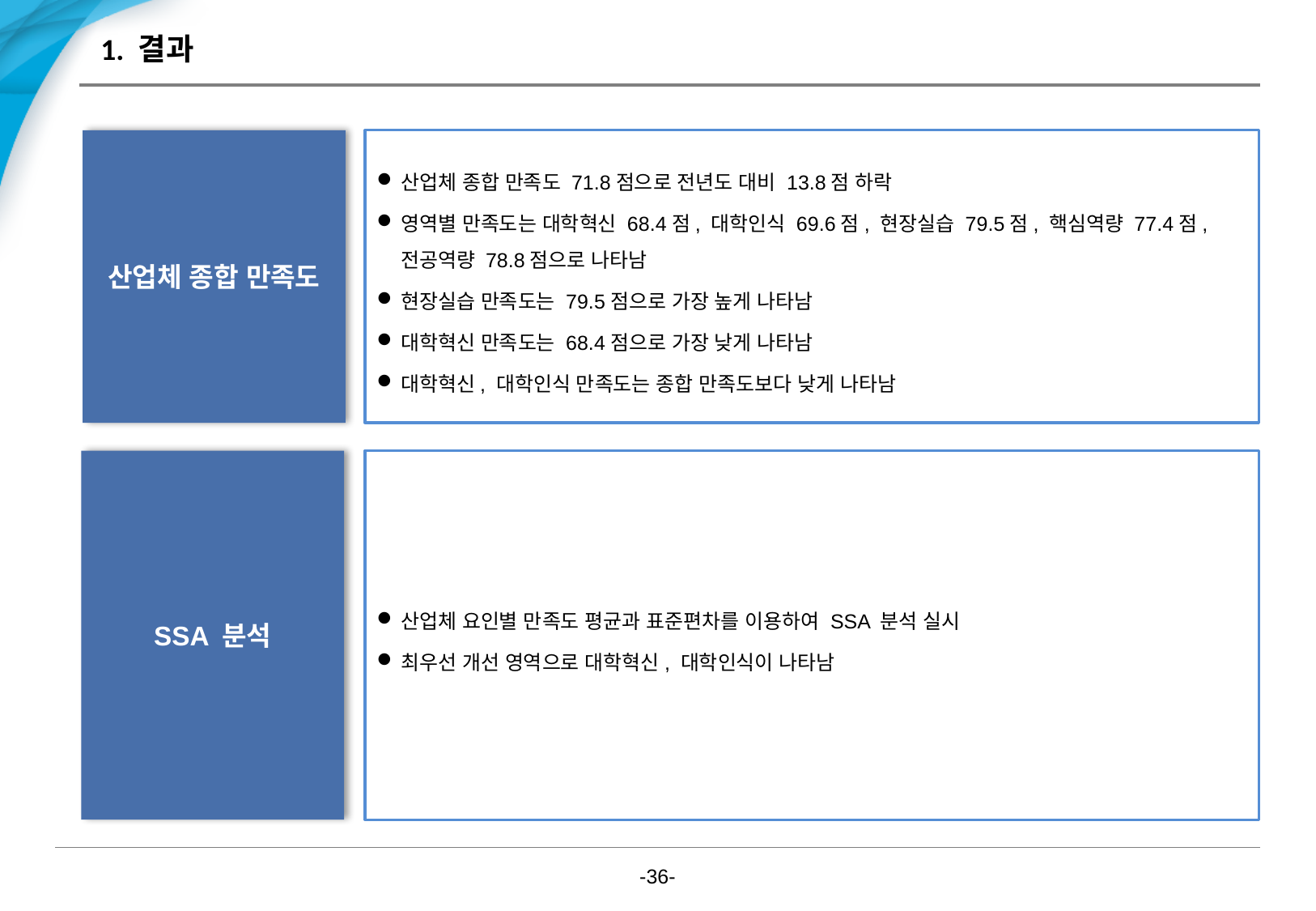

# 1. 결과
산업체 종합 만족도
산업체 종합 만족도 71.8점으로 전년도 대비 13.8점 하락
영역별 만족도는 대학혁신 68.4점, 대학인식 69.6점, 현장실습 79.5점, 핵심역량 77.4점, 전공역량 78.8점으로 나타남
현장실습 만족도는 79.5점으로 가장 높게 나타남
대학혁신 만족도는 68.4점으로 가장 낮게 나타남
대학혁신, 대학인식 만족도는 종합 만족도보다 낮게 나타남
SSA 분석
산업체 요인별 만족도 평균과 표준편차를 이용하여 SSA 분석 실시
최우선 개선 영역으로 대학혁신, 대학인식이 나타남
-36-